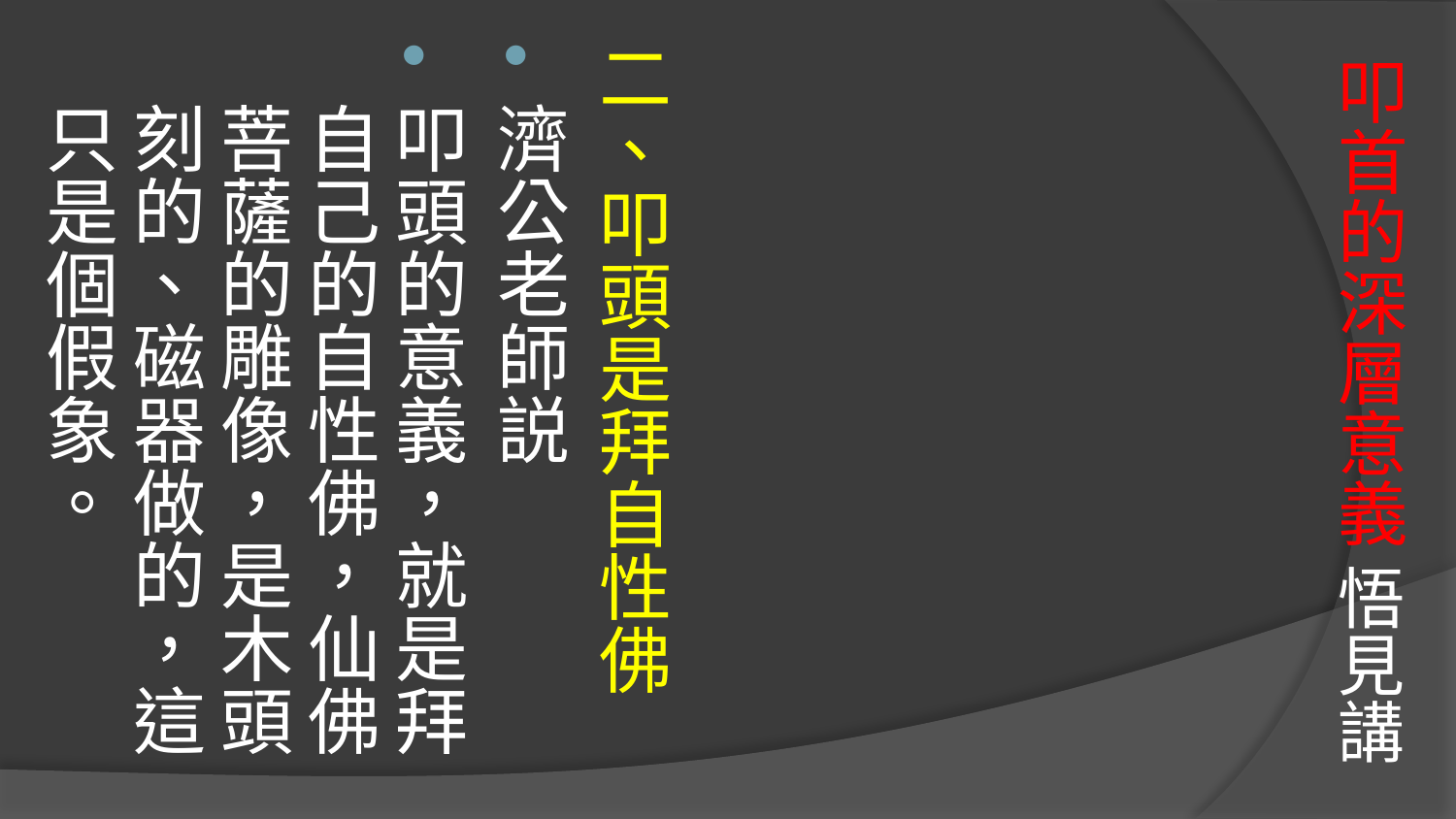

二、叩頭是拜自性佛
濟公老師説
叩頭的意義，就是拜自己的自性佛，仙佛菩薩的雕像，是木頭刻的、磁器做的，這只是個假象。
# 叩首的深層意義 悟見講